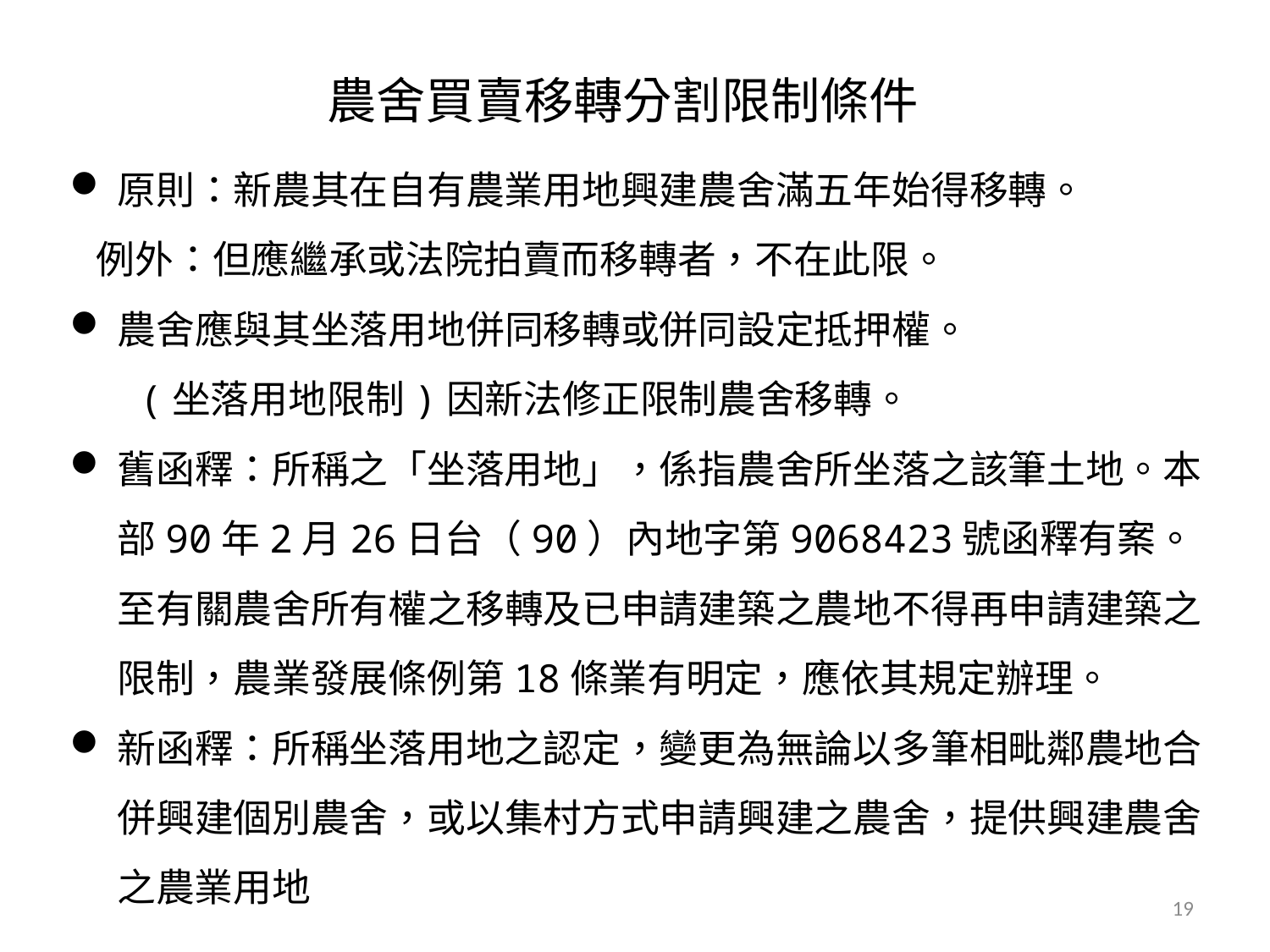

農舍買賣移轉分割限制條件
原則：新農其在自有農業用地興建農舍滿五年始得移轉。
  例外：但應繼承或法院拍賣而移轉者，不在此限。
農舍應與其坐落用地併同移轉或併同設定抵押權。
   (坐落用地限制)因新法修正限制農舍移轉。
舊函釋：所稱之「坐落用地」，係指農舍所坐落之該筆土地。本部90年2月26日台（90）內地字第9068423號函釋有案。至有關農舍所有權之移轉及已申請建築之農地不得再申請建築之限制，農業發展條例第18條業有明定，應依其規定辦理。
新函釋：所稱坐落用地之認定，變更為無論以多筆相毗鄰農地合併興建個別農舍，或以集村方式申請興建之農舍，提供興建農舍之農業用地

19